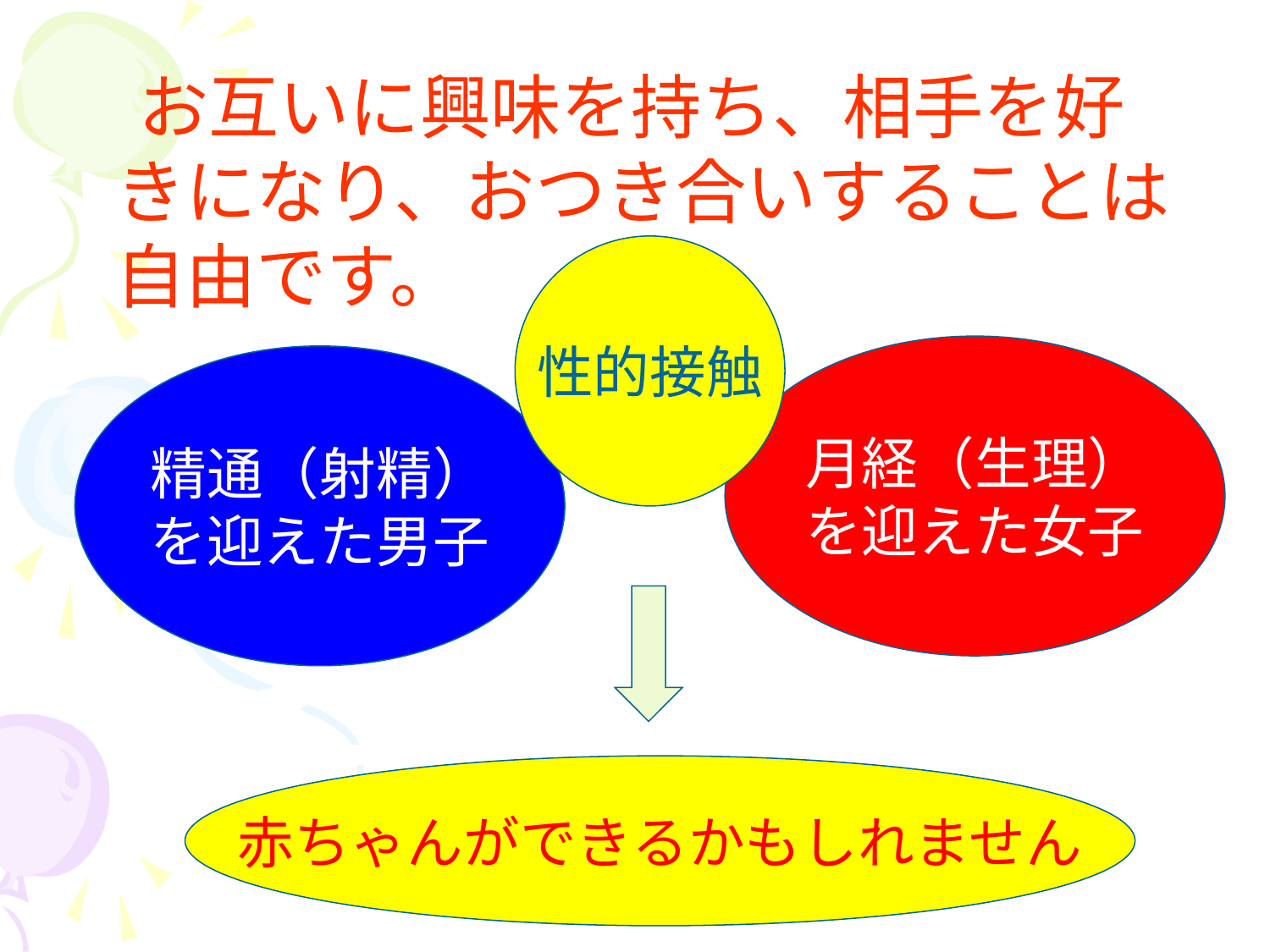

#
　お互いに興味を持ち、相手を好きになり、おつき合いすることは自由です。

性的接触

月経（生理）
を迎えた女子
精通（射精）
を迎えた男子

赤ちゃんができるかもしれません